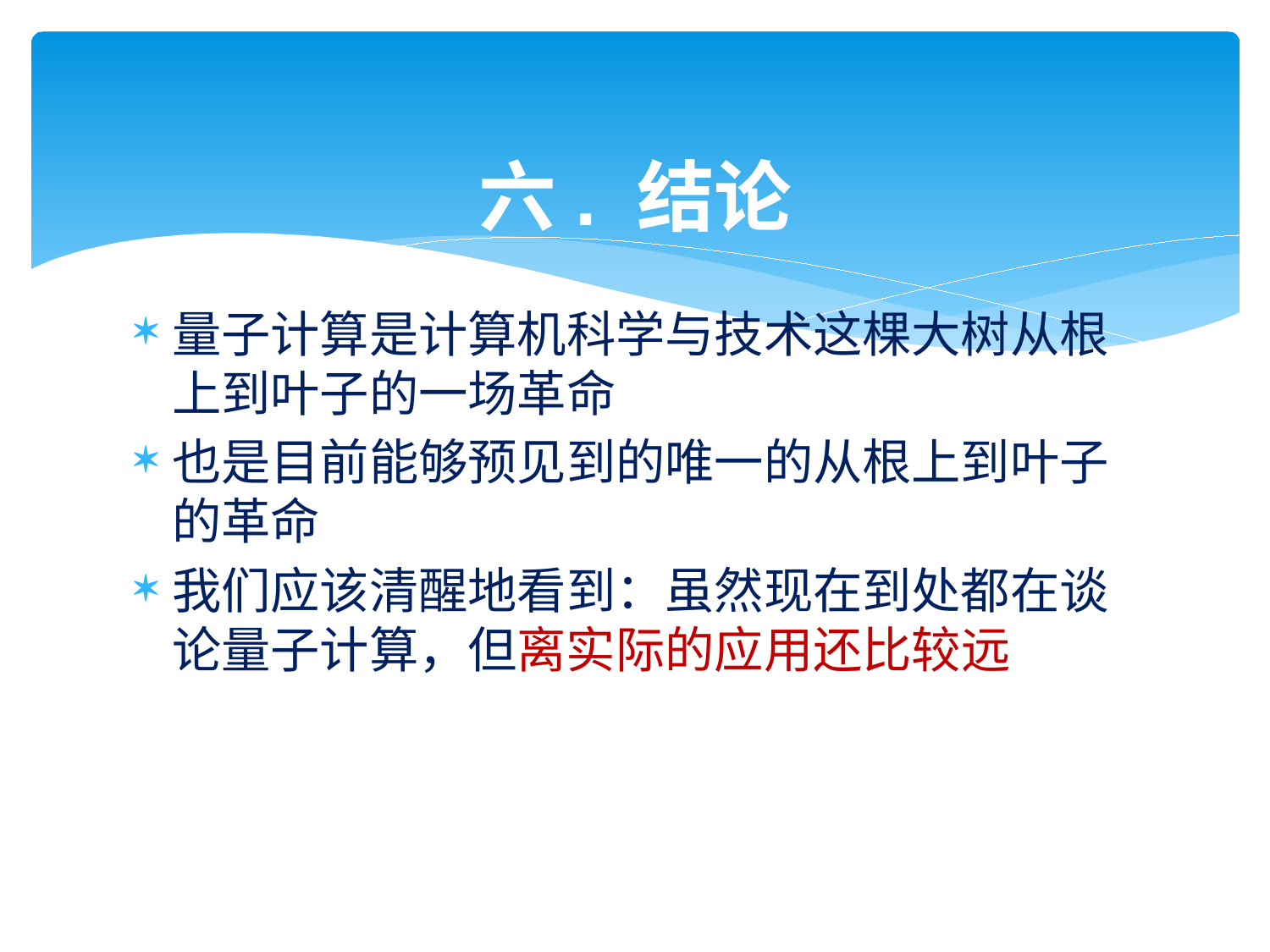

# 六. 结论
量子计算是计算机科学与技术这棵大树从根上到叶子的一场革命
也是目前能够预见到的唯一的从根上到叶子的革命
我们应该清醒地看到：虽然现在到处都在谈论量子计算，但离实际的应用还比较远